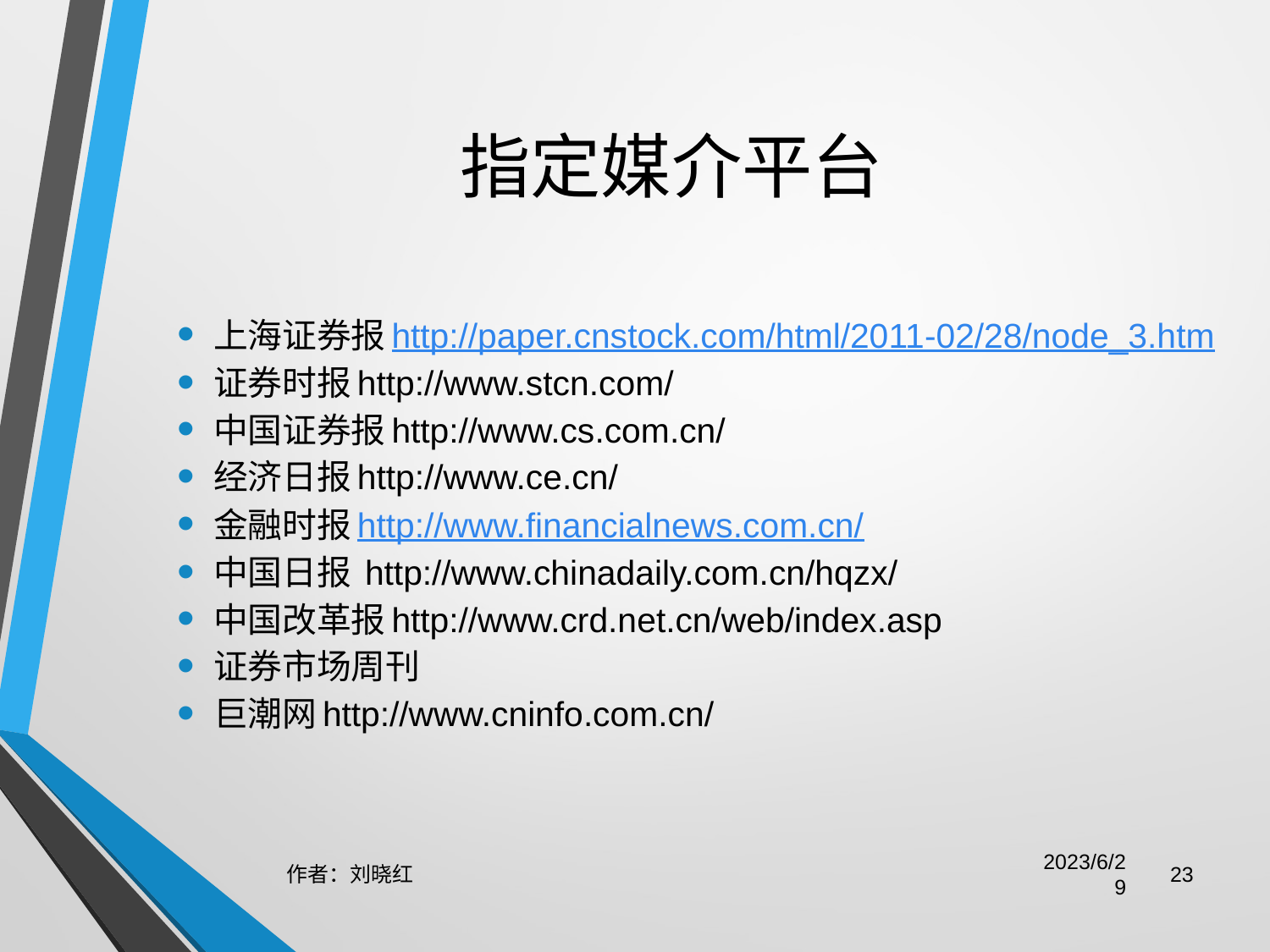

# 指定媒介平台
上海证券报http://paper.cnstock.com/html/2011-02/28/node_3.htm
证券时报http://www.stcn.com/
中国证券报http://www.cs.com.cn/
经济日报http://www.ce.cn/
金融时报http://www.financialnews.com.cn/
中国日报 http://www.chinadaily.com.cn/hqzx/
中国改革报http://www.crd.net.cn/web/index.asp
证券市场周刊
巨潮网http://www.cninfo.com.cn/
作者：刘晓红
2023/6/29
23